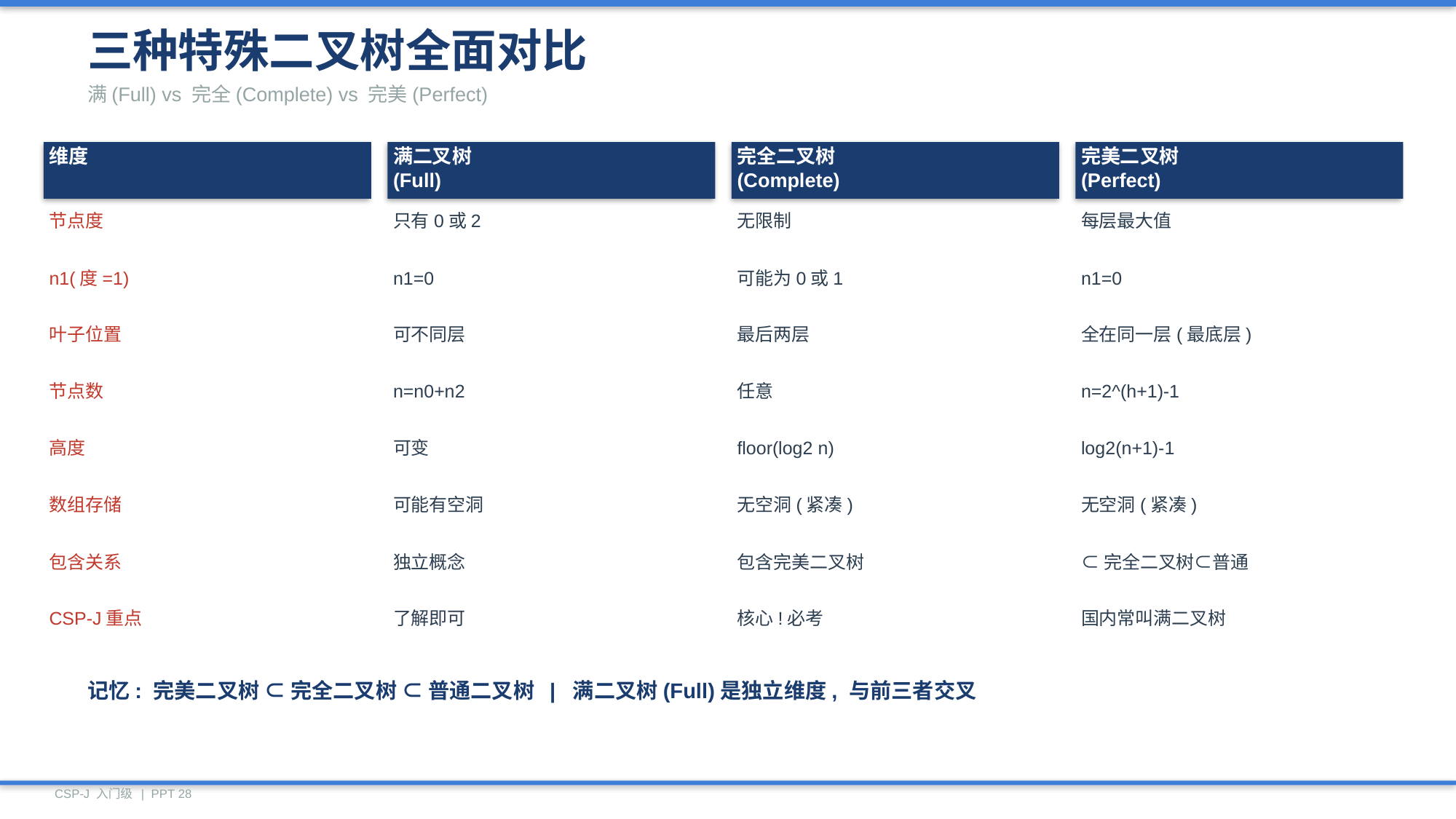

三种特殊二叉树全面对比
满(Full) vs 完全(Complete) vs 完美(Perfect)

维度
满二叉树
(Full)
完全二叉树
(Complete)
完美二叉树
(Perfect)
节点度
只有0或2
无限制
每层最大值
n1(度=1)
n1=0
可能为0或1
n1=0
叶子位置
可不同层
最后两层
全在同一层(最底层)
节点数
n=n0+n2
任意
n=2^(h+1)-1
高度
可变
floor(log2 n)
log2(n+1)-1
数组存储
可能有空洞
无空洞(紧凑)
无空洞(紧凑)
包含关系
独立概念
包含完美二叉树
⊂完全二叉树⊂普通
CSP-J重点
了解即可
核心!必考
国内常叫满二叉树
记忆: 完美二叉树 ⊂ 完全二叉树 ⊂ 普通二叉树  |  满二叉树(Full)是独立维度, 与前三者交叉

CSP-J 入门级  |  PPT 28